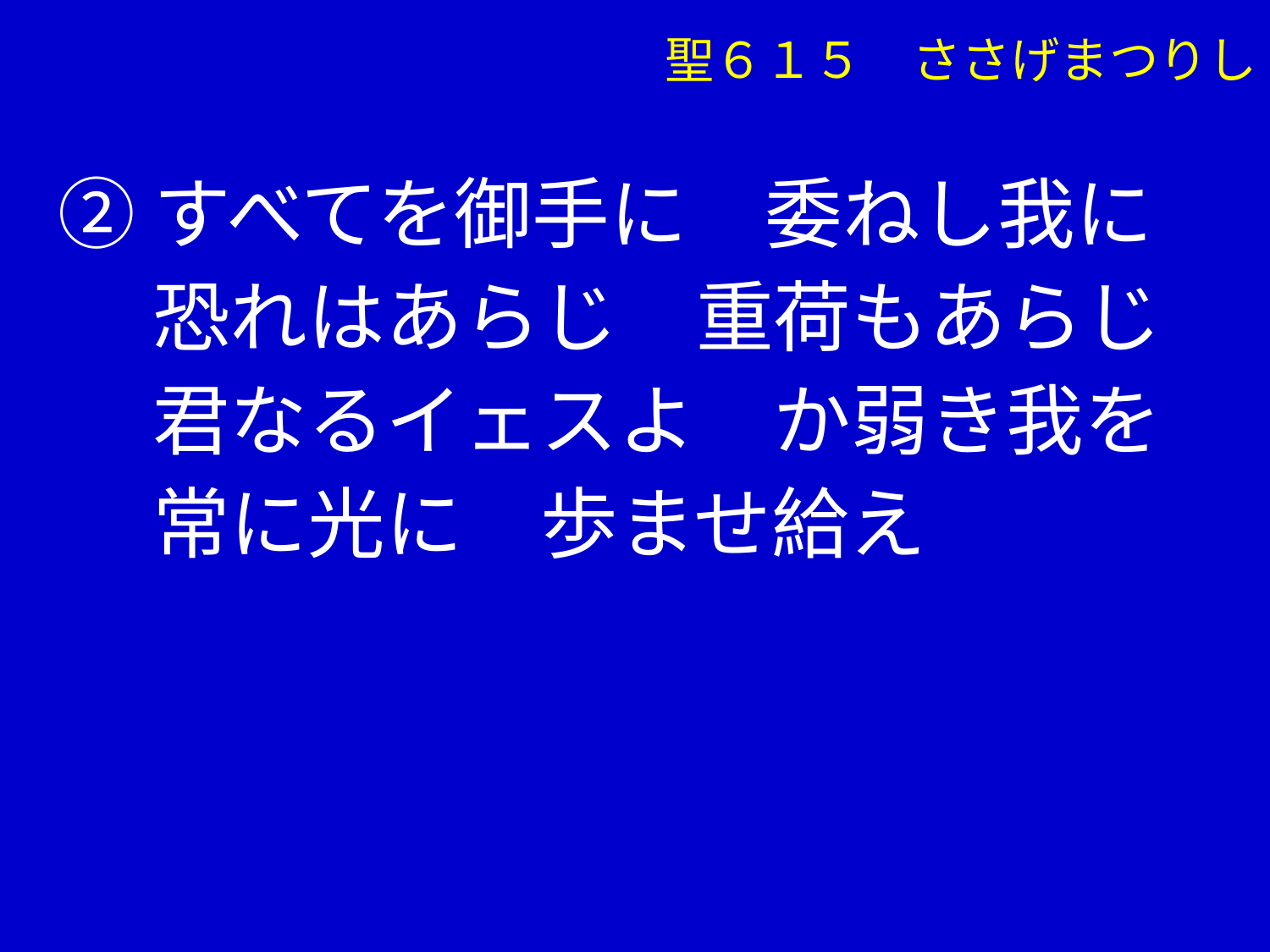

聖６１５　ささげまつりし
②すべてを御手に　委ねし我に
　 恐れはあらじ　重荷もあらじ
　 君なるイェスよ　か弱き我を
　 常に光に　歩ませ給え